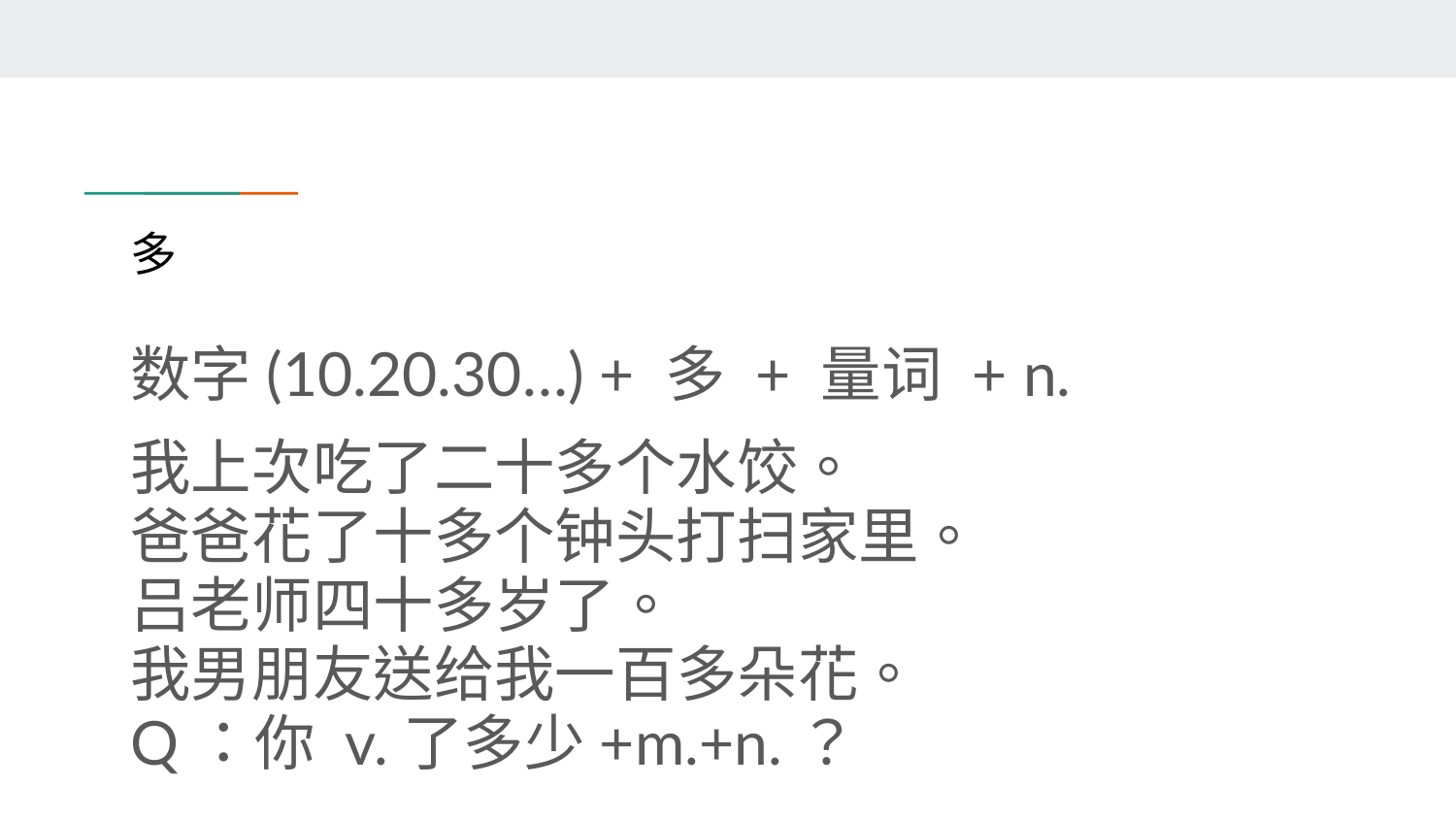

# 多
数字(10.20.30…) + 多 + 量词 + n.
我上次吃了二十多个水饺。
爸爸花了十多个钟头打扫家里。
吕老师四十多岁了。
我男朋友送给我一百多朵花。
Q：你 v.了多少+m.+n.？